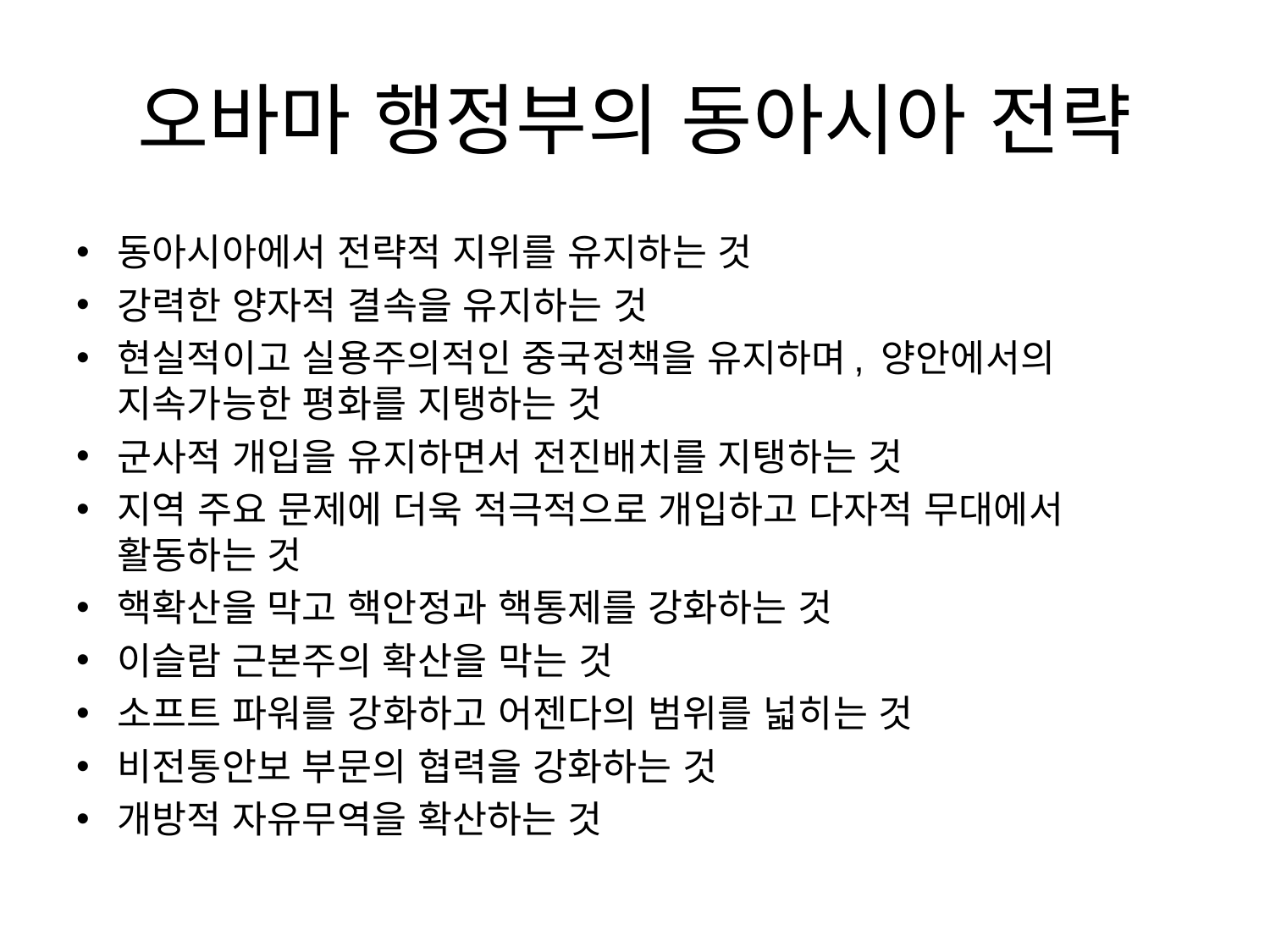

# 오바마 행정부의 동아시아 전략
동아시아에서 전략적 지위를 유지하는 것
강력한 양자적 결속을 유지하는 것
현실적이고 실용주의적인 중국정책을 유지하며, 양안에서의 지속가능한 평화를 지탱하는 것
군사적 개입을 유지하면서 전진배치를 지탱하는 것
지역 주요 문제에 더욱 적극적으로 개입하고 다자적 무대에서 활동하는 것
핵확산을 막고 핵안정과 핵통제를 강화하는 것
이슬람 근본주의 확산을 막는 것
소프트 파워를 강화하고 어젠다의 범위를 넓히는 것
비전통안보 부문의 협력을 강화하는 것
개방적 자유무역을 확산하는 것